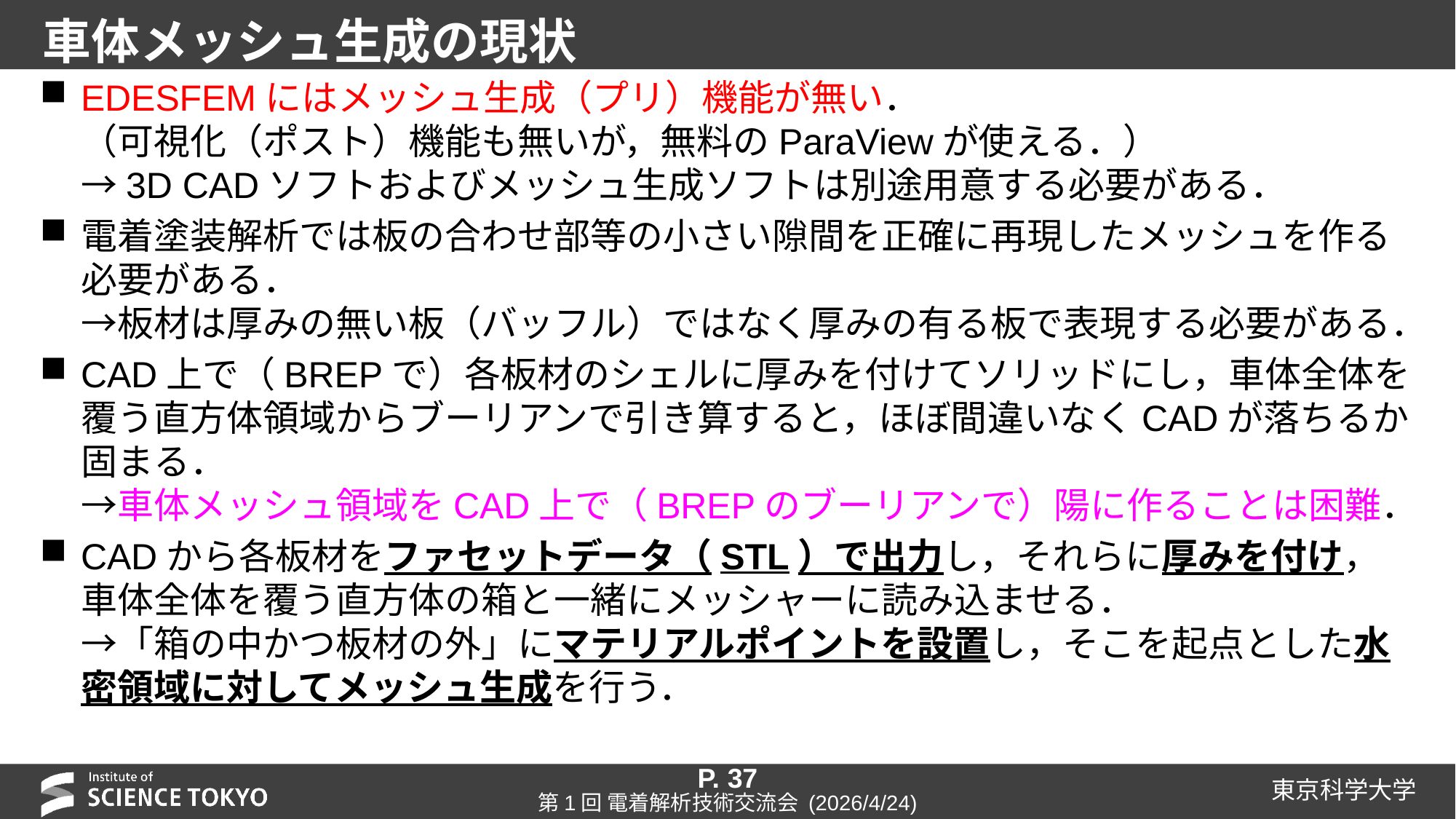

# 車体メッシュ生成の現状
EDESFEMにはメッシュ生成（プリ）機能が無い．
（可視化（ポスト）機能も無いが，無料のParaViewが使える．）
→3D CADソフトおよびメッシュ生成ソフトは別途用意する必要がある．
電着塗装解析では板の合わせ部等の小さい隙間を正確に再現したメッシュを作る必要がある．
→板材は厚みの無い板（バッフル）ではなく厚みの有る板で表現する必要がある．
CAD上で（BREPで）各板材のシェルに厚みを付けてソリッドにし，車体全体を覆う直方体領域からブーリアンで引き算すると，ほぼ間違いなくCADが落ちるか固まる．
→車体メッシュ領域をCAD上で（BREPのブーリアンで）陽に作ることは困難．
CADから各板材をファセットデータ（STL）で出力し，それらに厚みを付け，車体全体を覆う直方体の箱と一緒にメッシャーに読み込ませる．
→「箱の中かつ板材の外」にマテリアルポイントを設置し，そこを起点とした水密領域に対してメッシュ生成を行う．

P. 37